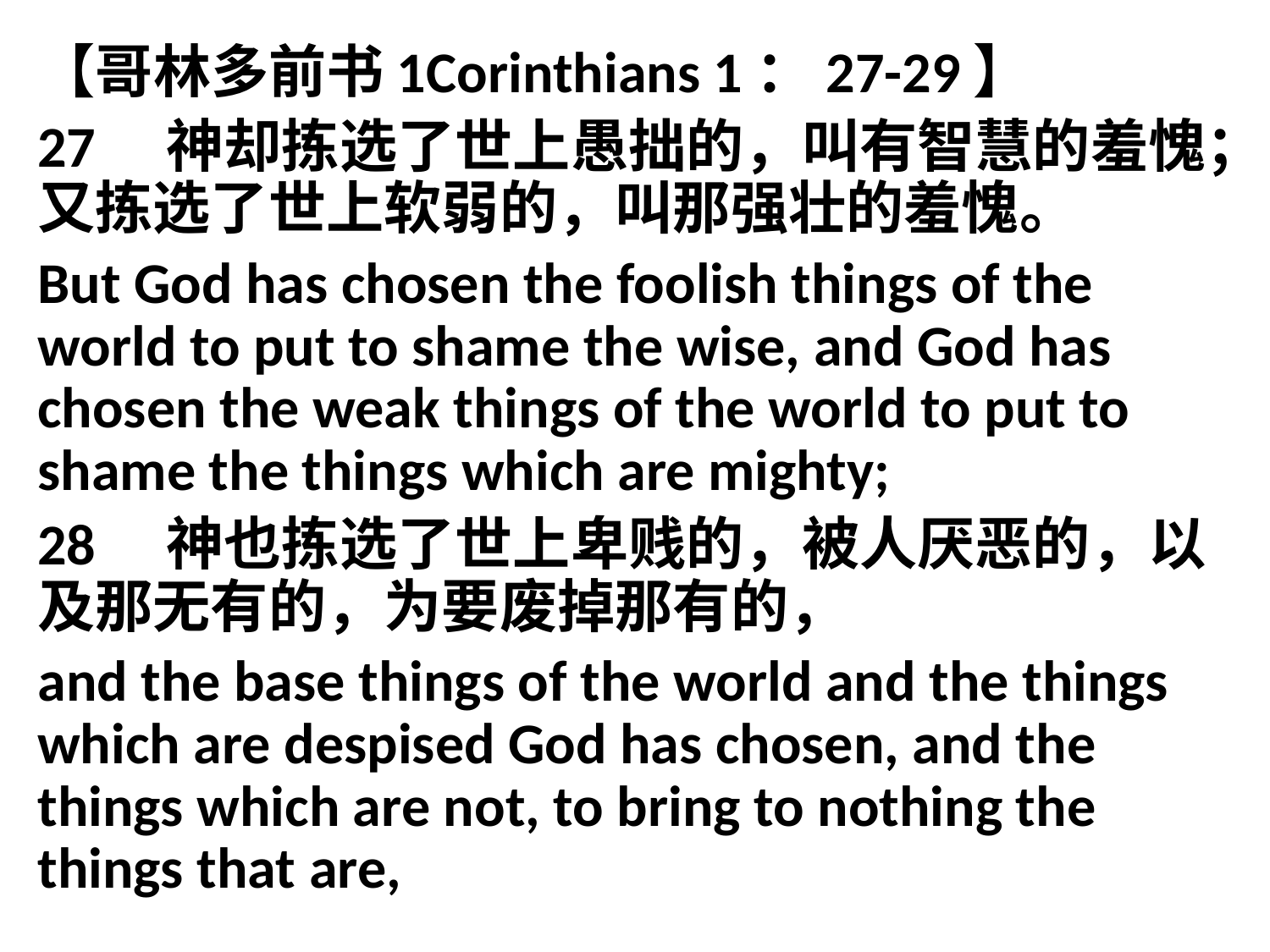

【哥林多前书1Corinthians 1：27-29】
27　神却拣选了世上愚拙的，叫有智慧的羞愧；又拣选了世上软弱的，叫那强壮的羞愧。
But God has chosen the foolish things of the world to put to shame the wise, and God has chosen the weak things of the world to put to shame the things which are mighty;
28　神也拣选了世上卑贱的，被人厌恶的，以及那无有的，为要废掉那有的，
and the base things of the world and the things which are despised God has chosen, and the things which are not, to bring to nothing the things that are,